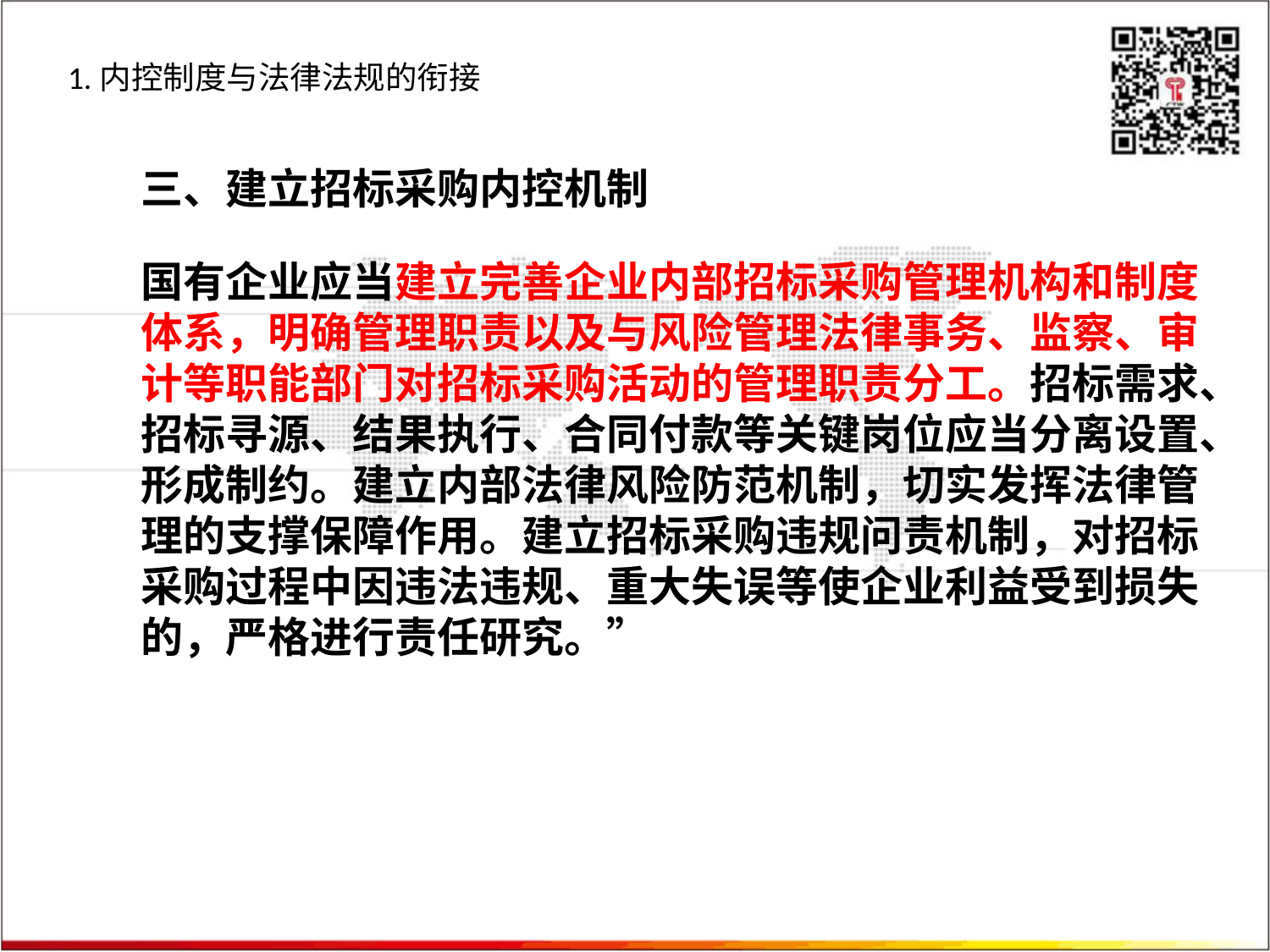

1.内控制度与法律法规的衔接标投标争议的解决
三、建立招标采购内控机制
国有企业应当建立完善企业内部招标采购管理机构和制度体系，明确管理职责以及与风险管理法律事务、监察、审计等职能部门对招标采购活动的管理职责分工。招标需求、招标寻源、结果执行、合同付款等关键岗位应当分离设置、形成制约。建立内部法律风险防范机制，切实发挥法律管理的支撑保障作用。建立招标采购违规问责机制，对招标采购过程中因违法违规、重大失误等使企业利益受到损失的，严格进行责任研究。”